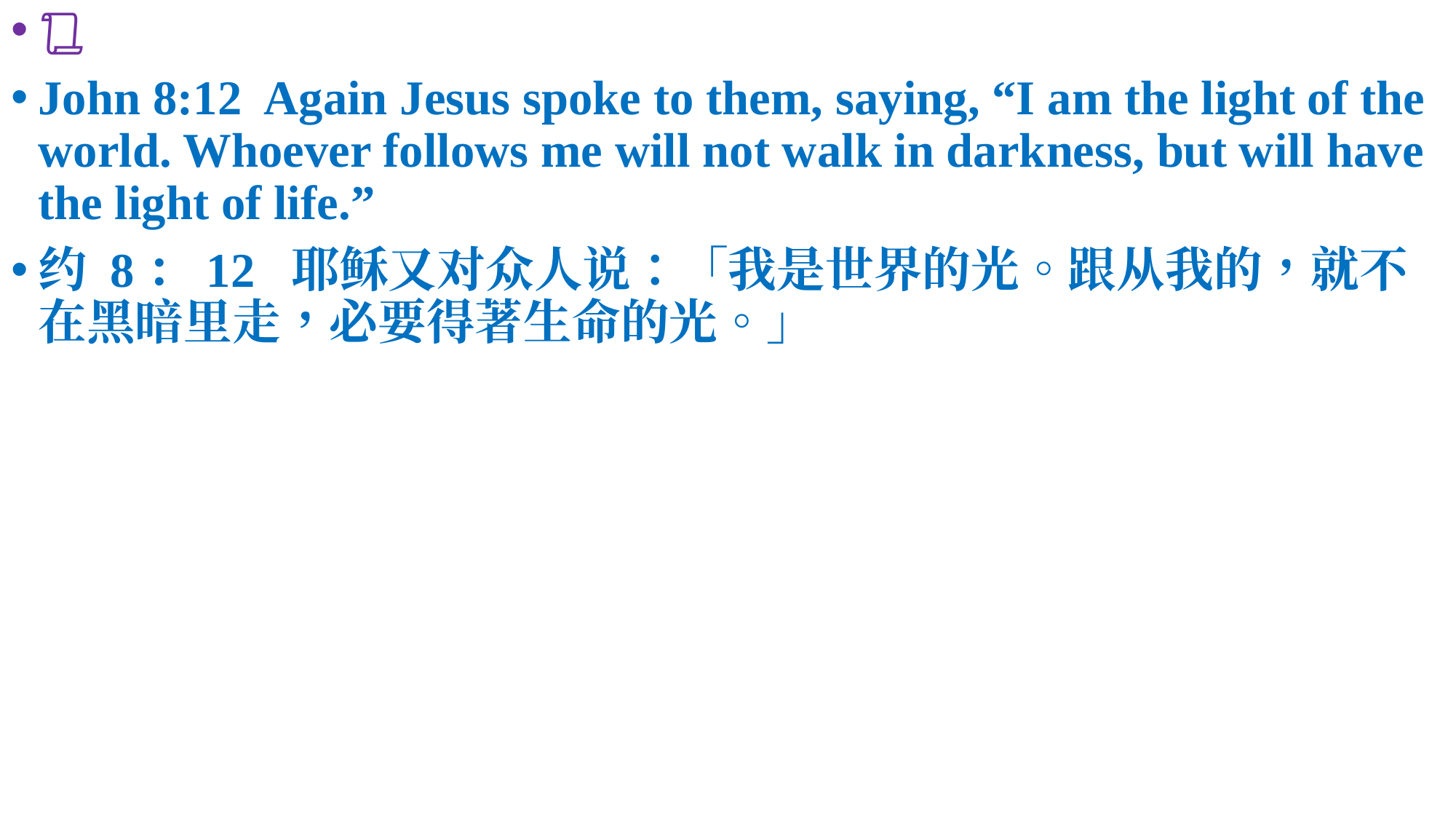

📜
John 8:12  Again Jesus spoke to them, saying, “I am the light of the world. Whoever follows me will not walk in darkness, but will have the light of life.”
约 8：12  耶稣又对众人说：「我是世界的光。跟从我的，就不在黑暗里走，必要得著生命的光。」